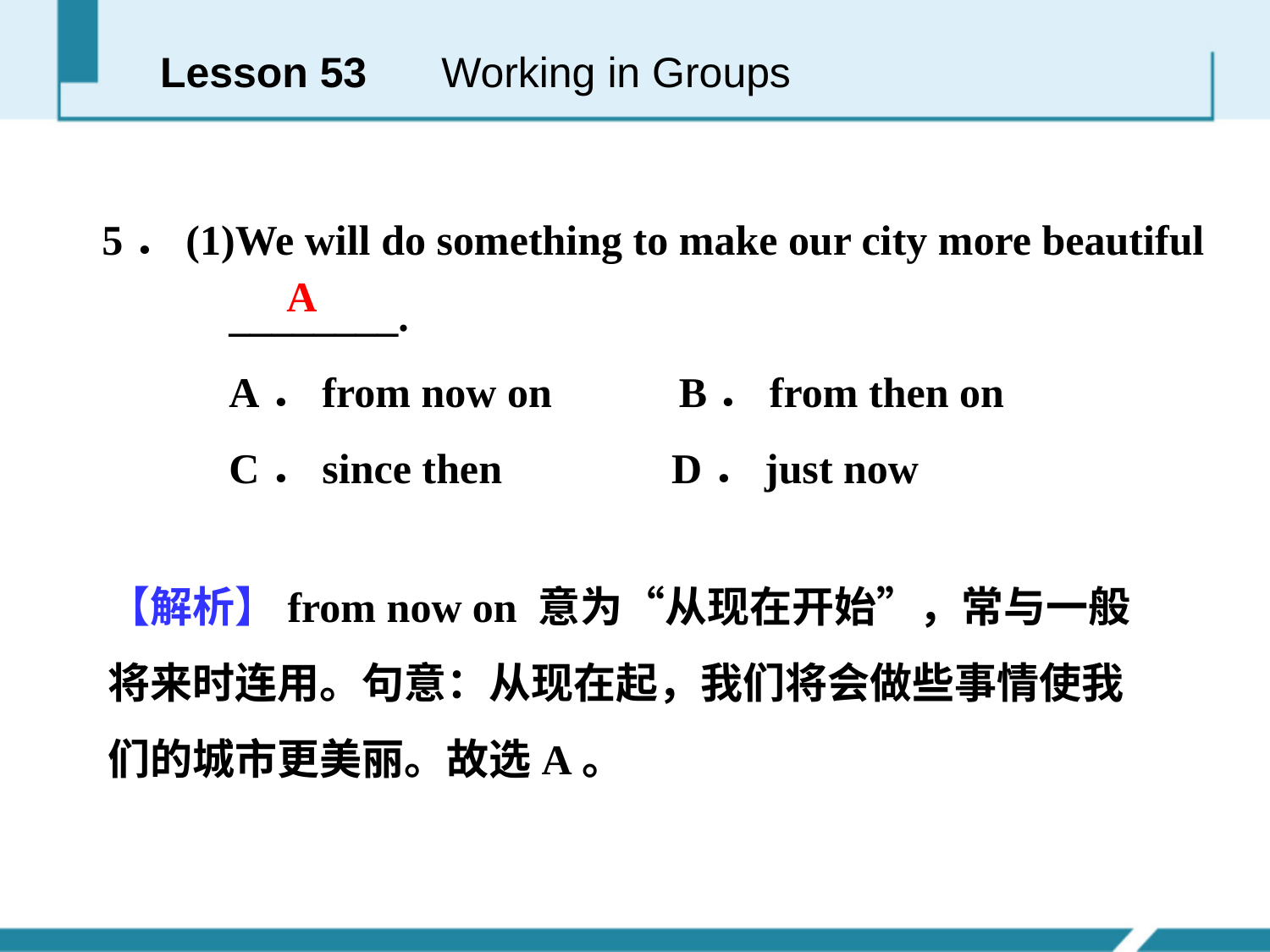

Lesson 53 　Working in Groups
5．(1)We will do something to make our city more beautiful
            ________.
            A．from now on            B．from then on
            C．since then                D．just now
A
【解析】from now on 意为“从现在开始”，常与一般将来时连用。句意：从现在起，我们将会做些事情使我们的城市更美丽。故选A。